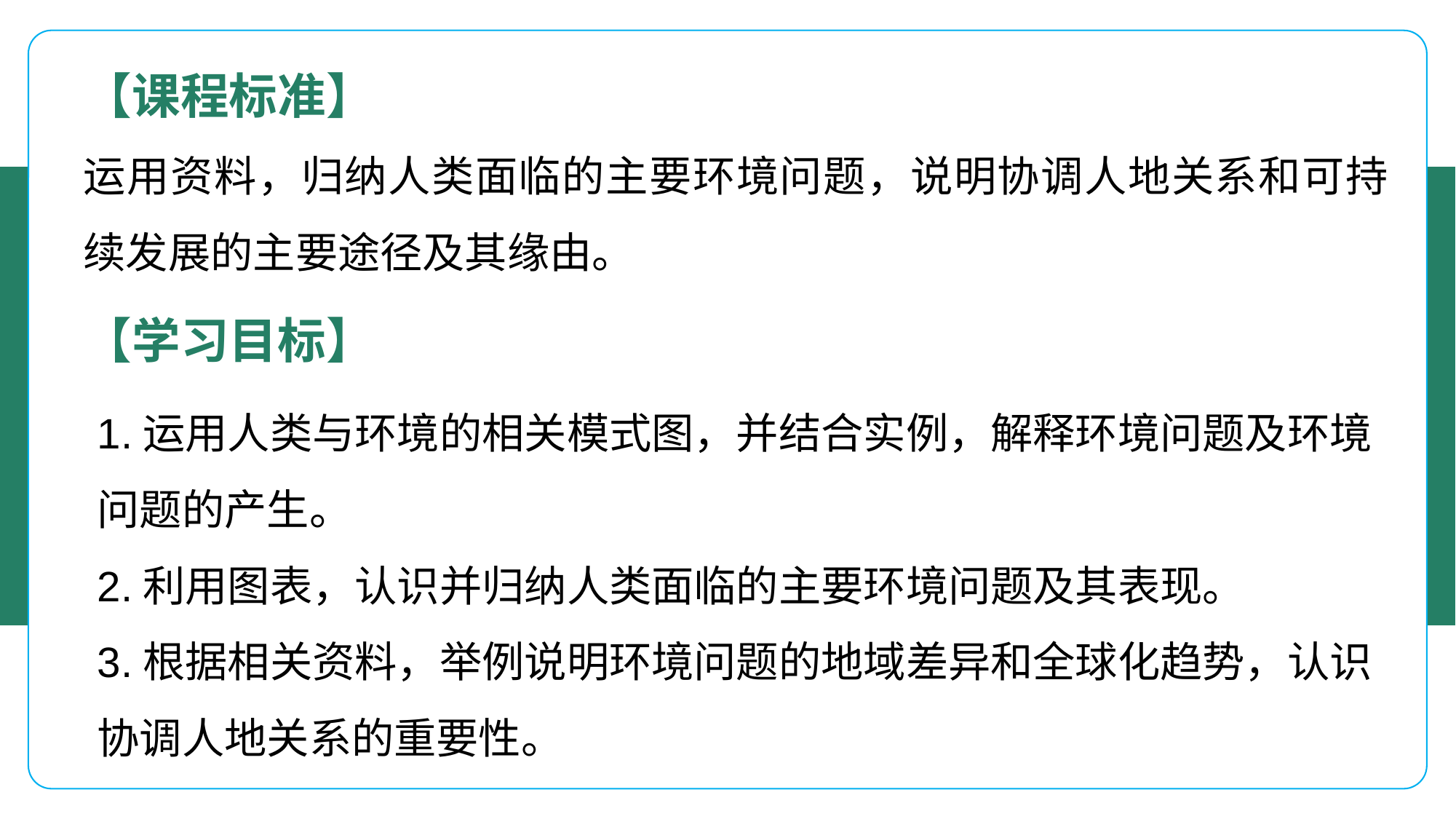

【课程标准】
运用资料，归纳人类面临的主要环境问题，说明协调人地关系和可持续发展的主要途径及其缘由。

【学习目标】

1.运用人类与环境的相关模式图，并结合实例，解释环境问题及环境问题的产生。
2.利用图表，认识并归纳人类面临的主要环境问题及其表现。
3.根据相关资料，举例说明环境问题的地域差异和全球化趋势，认识协调人地关系的重要性。